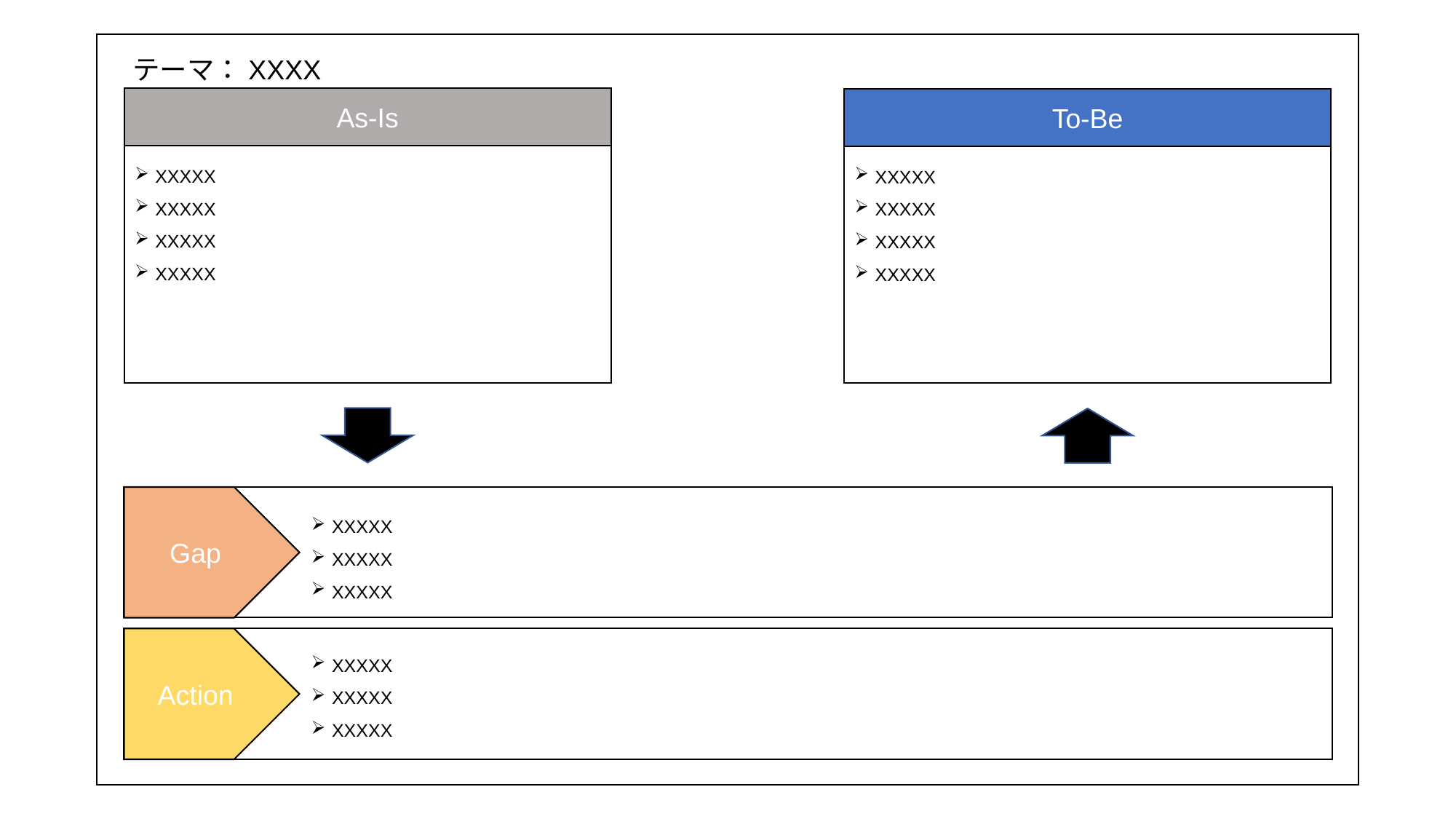

テーマ：XXXX
As-Is
To-Be

XXXXX
XXXXX
XXXXX
XXXXX

XXXXX
XXXXX
XXXXX
XXXXX

Gap
XXXXX
XXXXX
XXXXX

Action
XXXXX
XXXXX
XXXXX